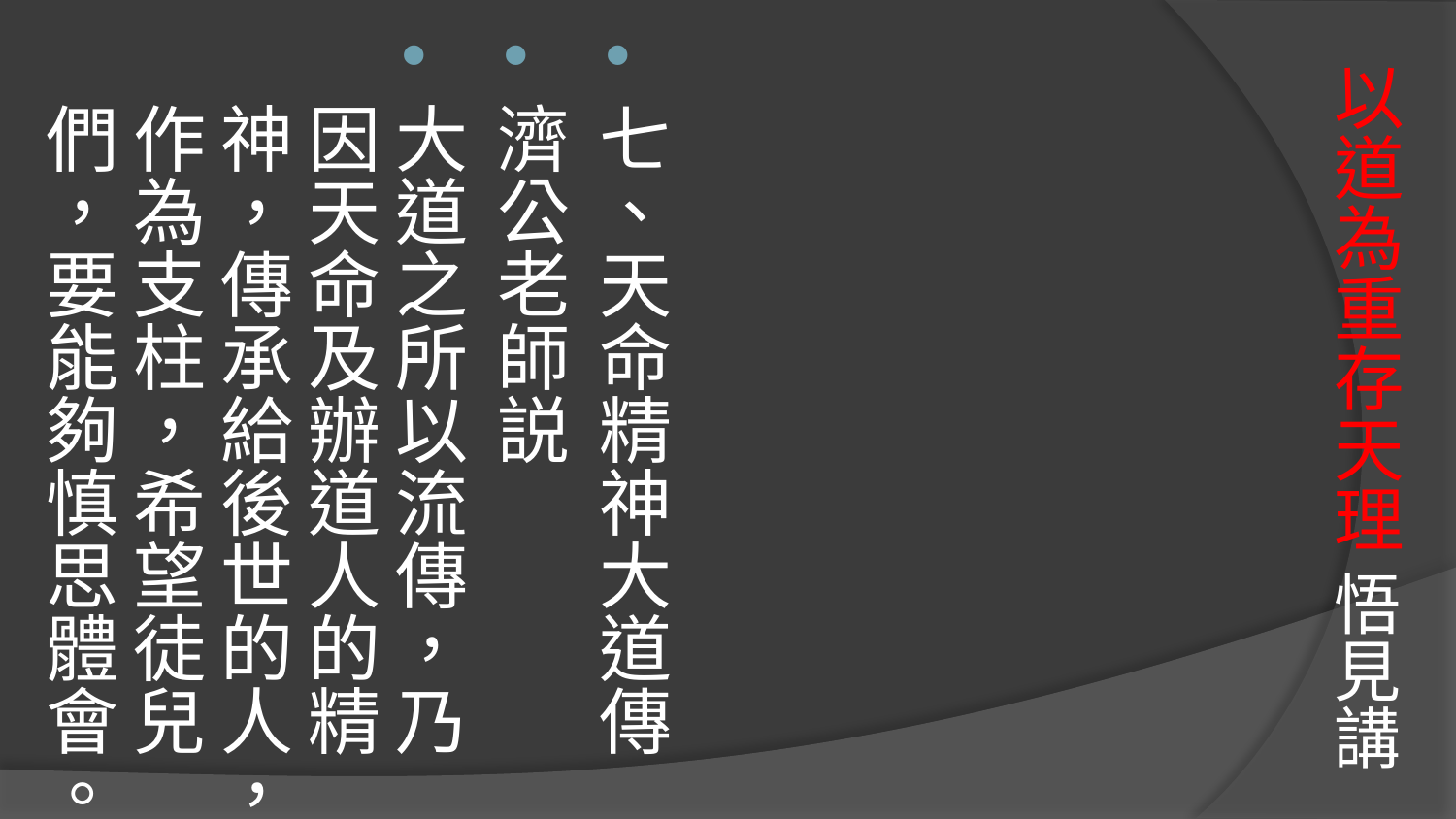

七、天命精神大道傳
濟公老師説
大道之所以流傳，乃因天命及辦道人的精神，傳承給後世的人，作為支柱，希望徒兒們，要能夠慎思體會。
# 以道為重存天理 悟見講